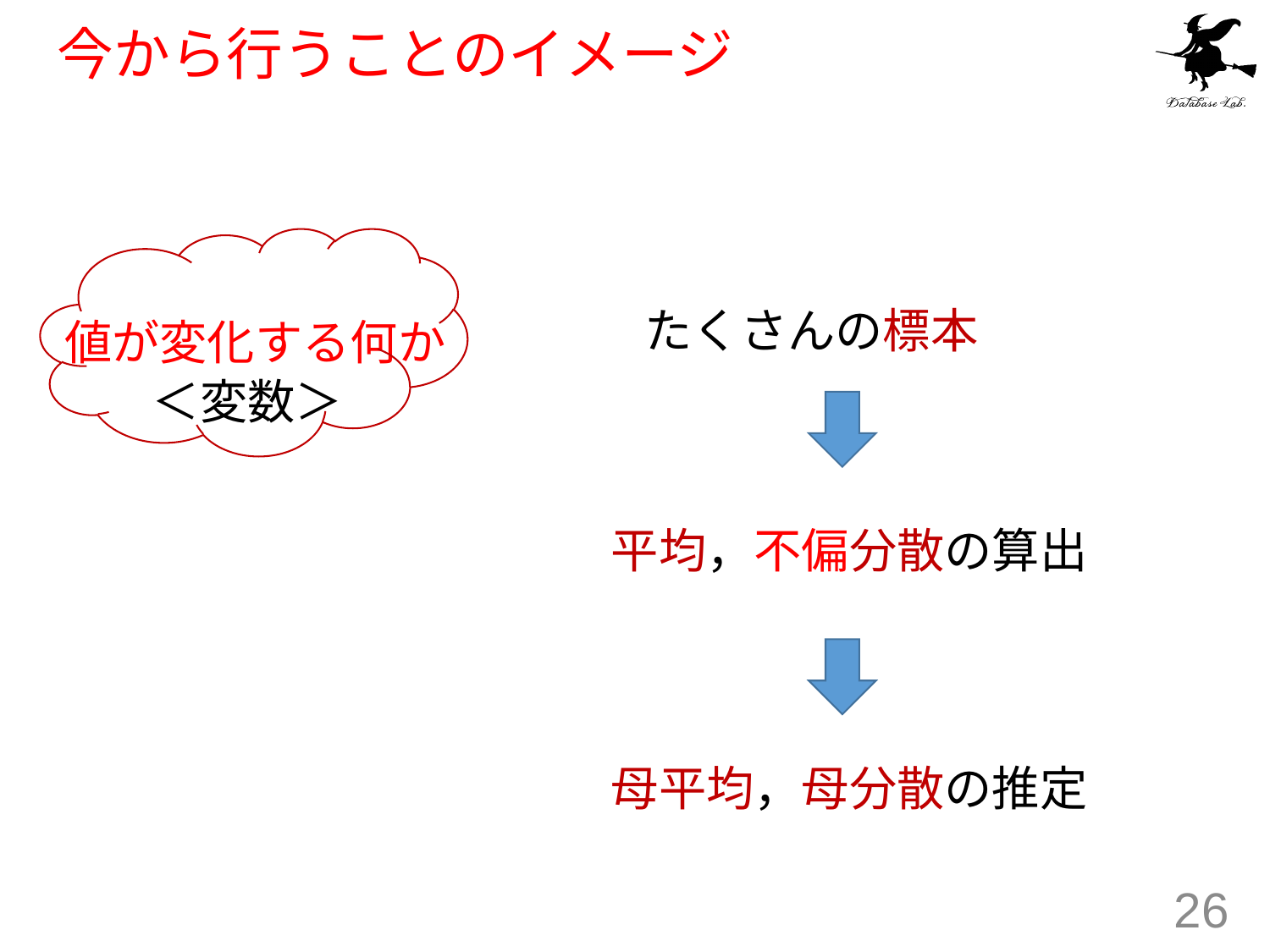

# 今から行うことのイメージ

たくさんの標本
値が変化する何か
＜変数＞

平均，不偏分散の算出

母平均，母分散の推定
26